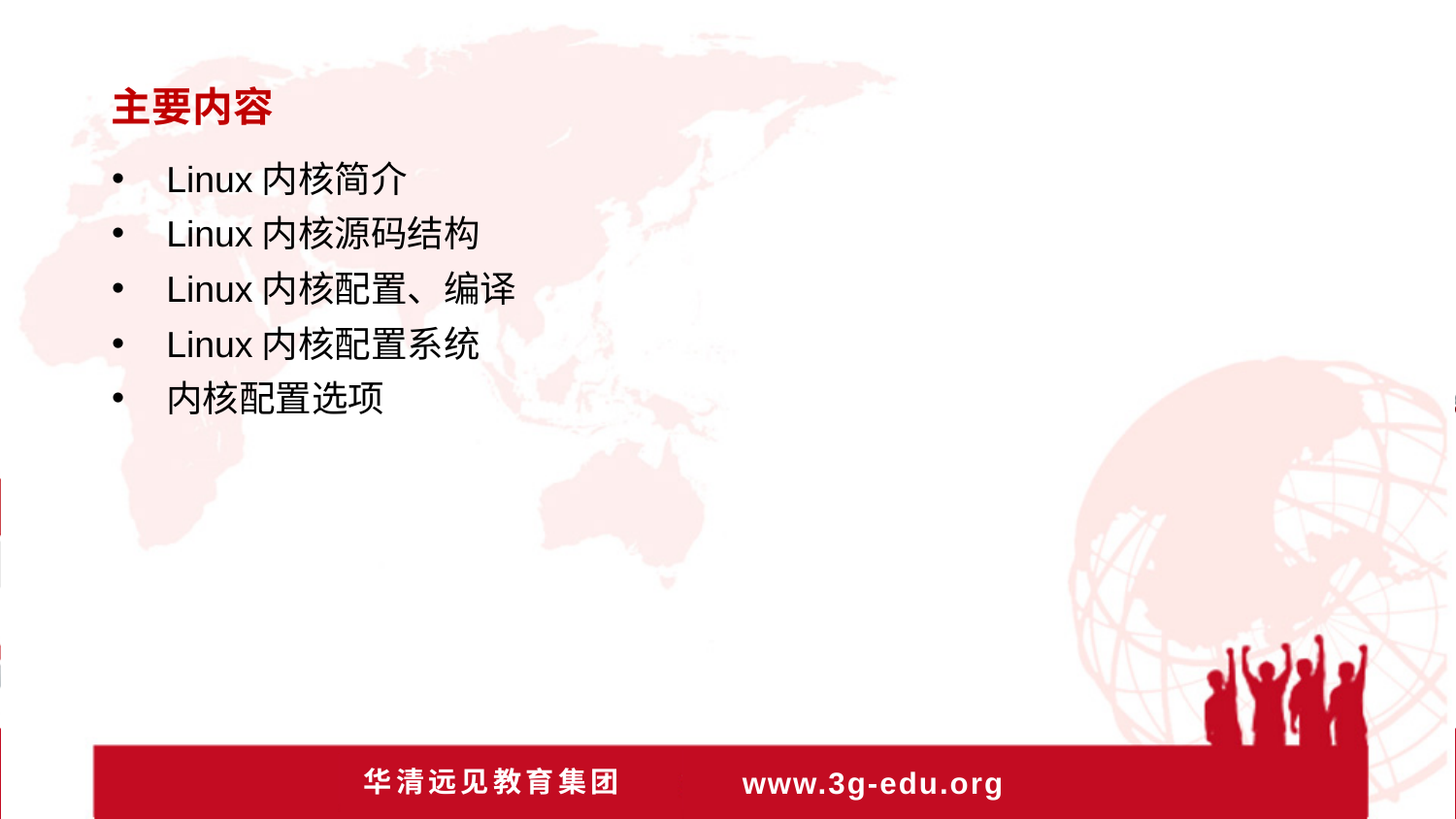

主要内容
Linux内核简介
Linux内核源码结构
Linux内核配置、编译
Linux内核配置系统
内核配置选项